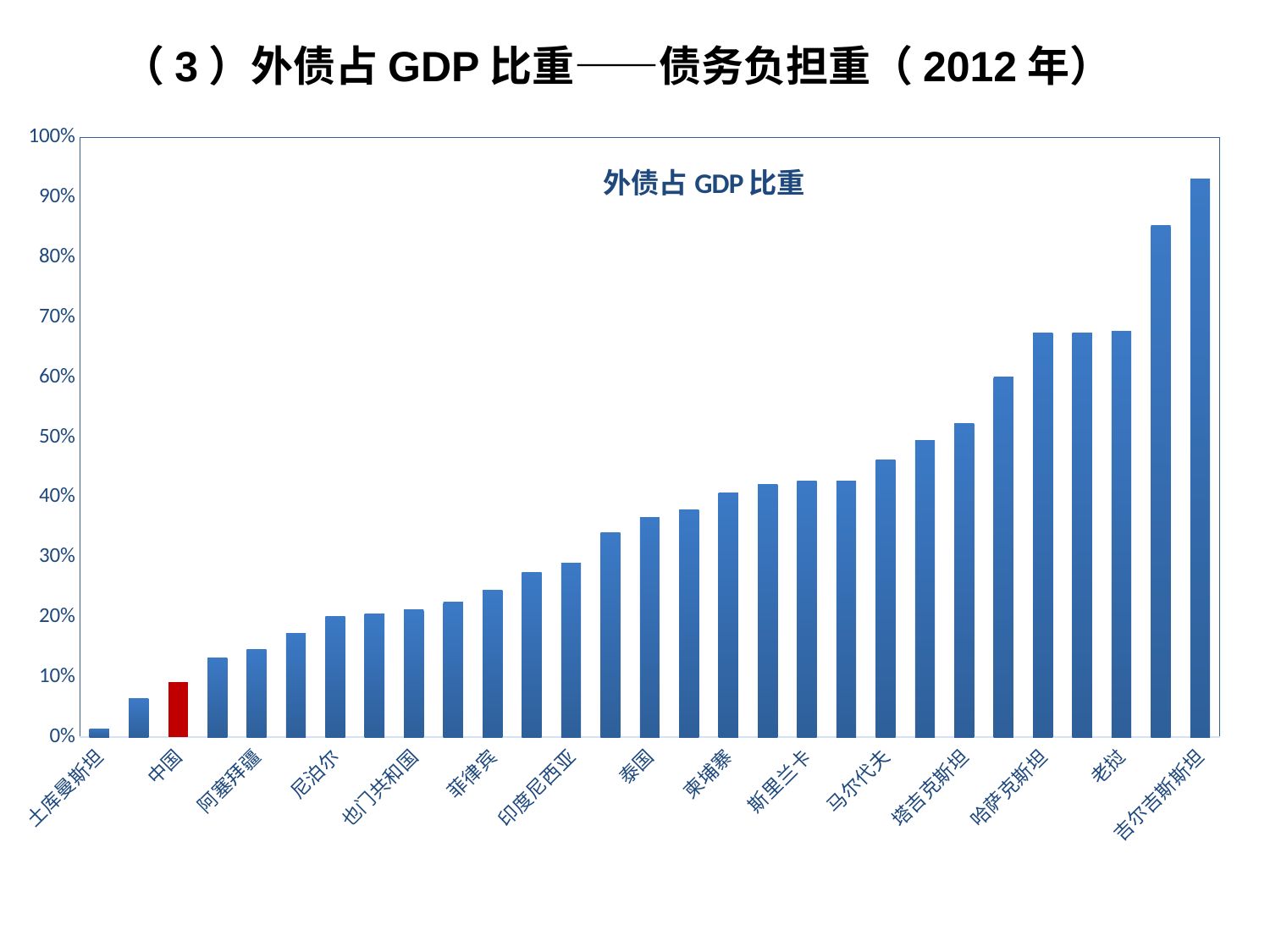

# （3）外债占GDP比重——债务负担重（2012年）

### Chart: 外债占GDP比重

| Category | 外债占GDP比重 |
|---|---|
| 土库曼斯坦 | 0.014003442495360115 |
| 阿拉伯叙利亚共和国 | 0.06428241082708162 |
| 中国 | 0.0916493766913717 |
| 阿富汗 | 0.13214911036454585 |
| 阿塞拜疆 | 0.1458196812660159 |
| 乌兹别克斯坦 | 0.17319873710909456 |
| 尼泊尔 | 0.20131685156250032 |
| 印度 | 0.20584099086785732 |
| 也门共和国 | 0.2119366404337175 |
| 孟加拉国 | 0.22457440697491238 |
| 菲律宾 | 0.24538009217648693 |
| 巴基斯坦 | 0.2747877296450148 |
| 印度尼西亚 | 0.2903029975820028 |
| 马来西亚 | 0.3407817443450573 |
| 泰国 | 0.36676365441195125 |
| 越南 | 0.3794961190551978 |
| 柬埔寨 | 0.40718562933403935 |
| 世界平均 | 0.42092883292180716 |
| 斯里兰卡 | 0.42714149374813376 |
| 土耳其 | 0.4276069501114688 |
| 马尔代夫 | 0.46195619629214885 |
| 蒙古 | 0.49461196361821974 |
| 塔吉克斯坦 | 0.5232665940446622 |
| 约旦 | 0.6007238796959136 |
| 哈萨克斯坦 | 0.6732187064804417 |
| 黎巴嫩 | 0.6741102699258572 |
| 老挝 | 0.6765620356604787 |
| 格鲁吉亚 | 0.8526106402644936 |
| 吉尔吉斯斯坦 | 0.9306568910394758 |